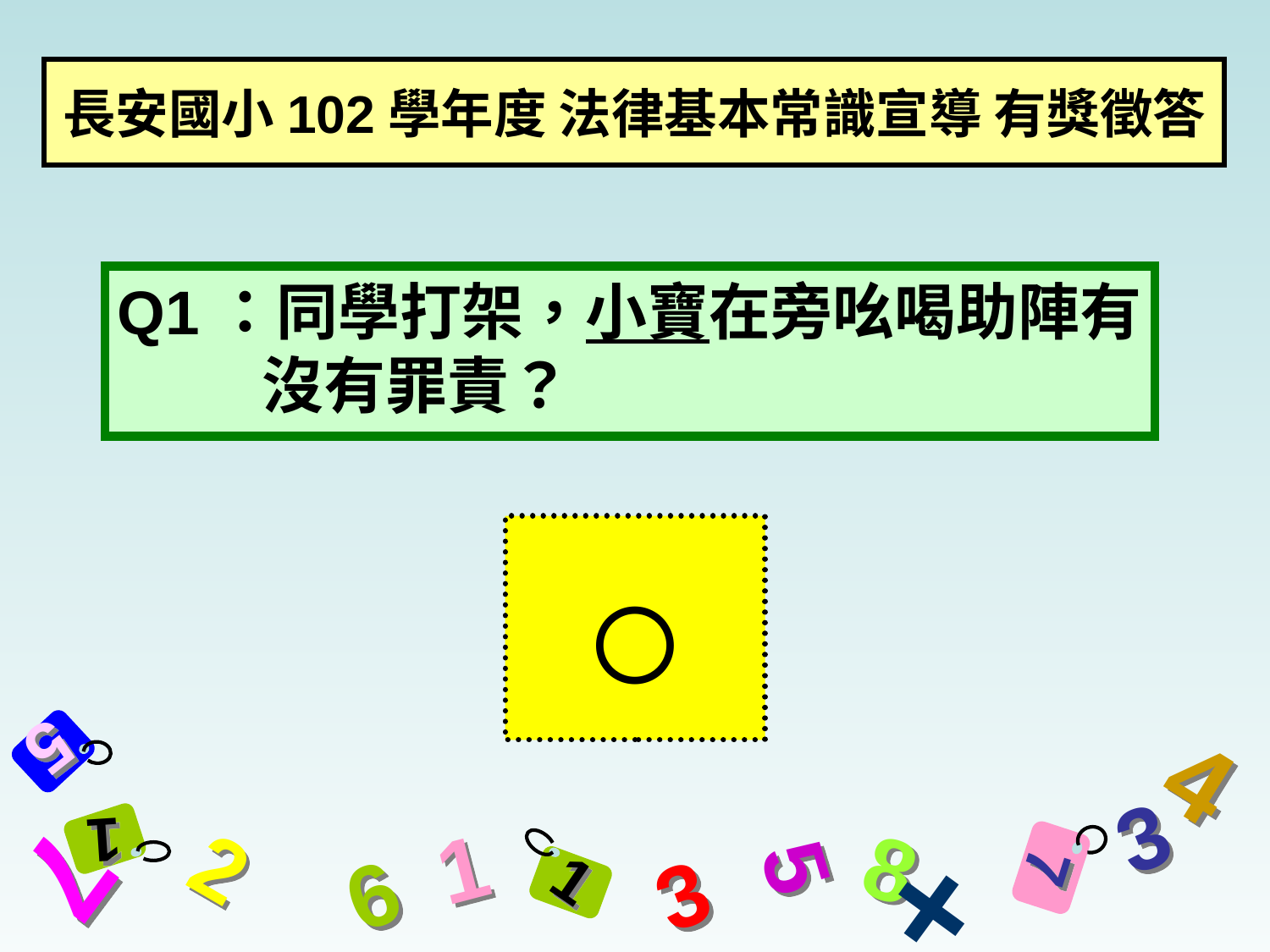

# 長安國小102學年度 法律基本常識宣導 有獎徵答
Q1：同學打架，小寶在旁吆喝助陣有 沒有罪責？
○